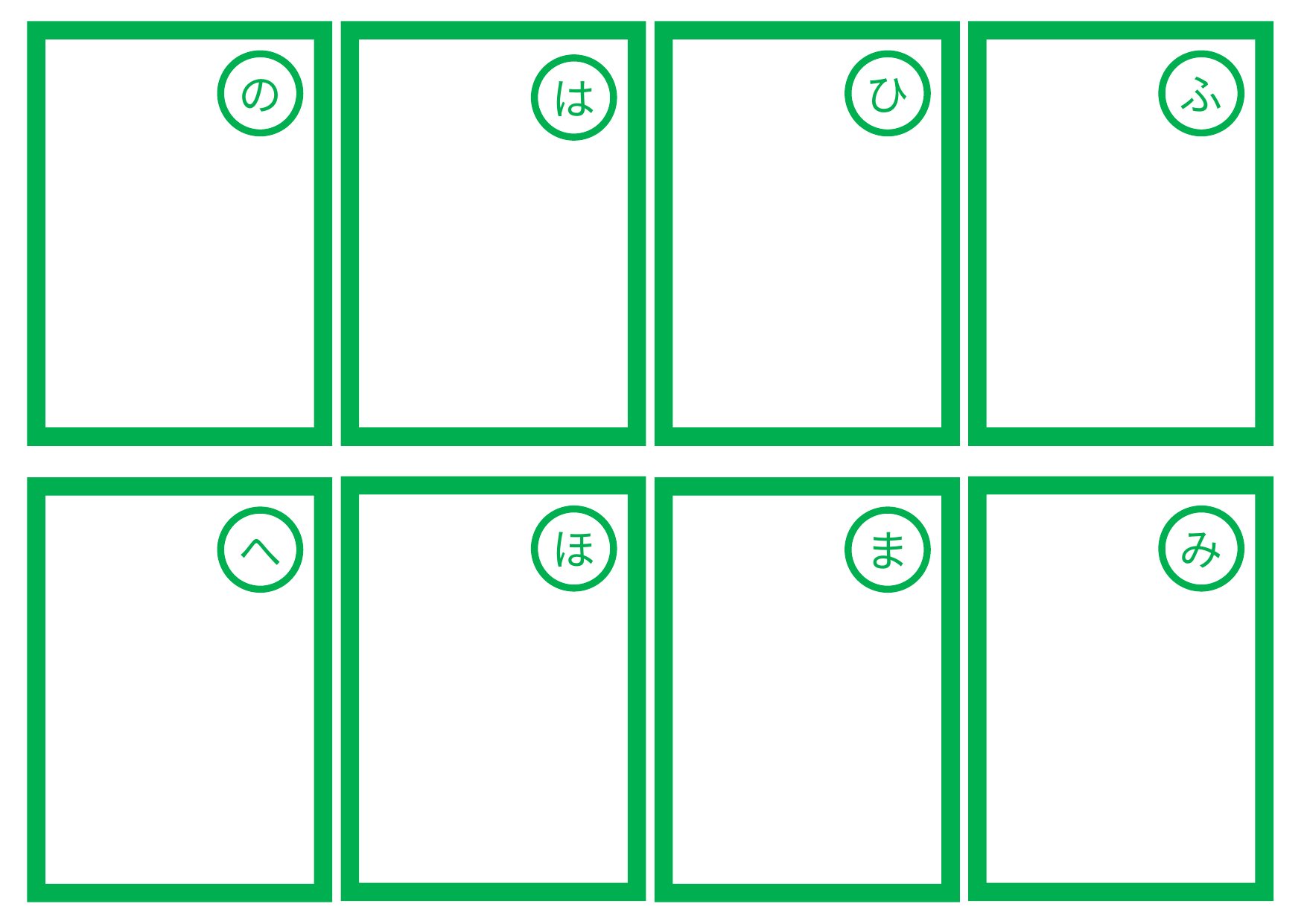

の
ひ
ふ
は

ほ
み
へ
ま